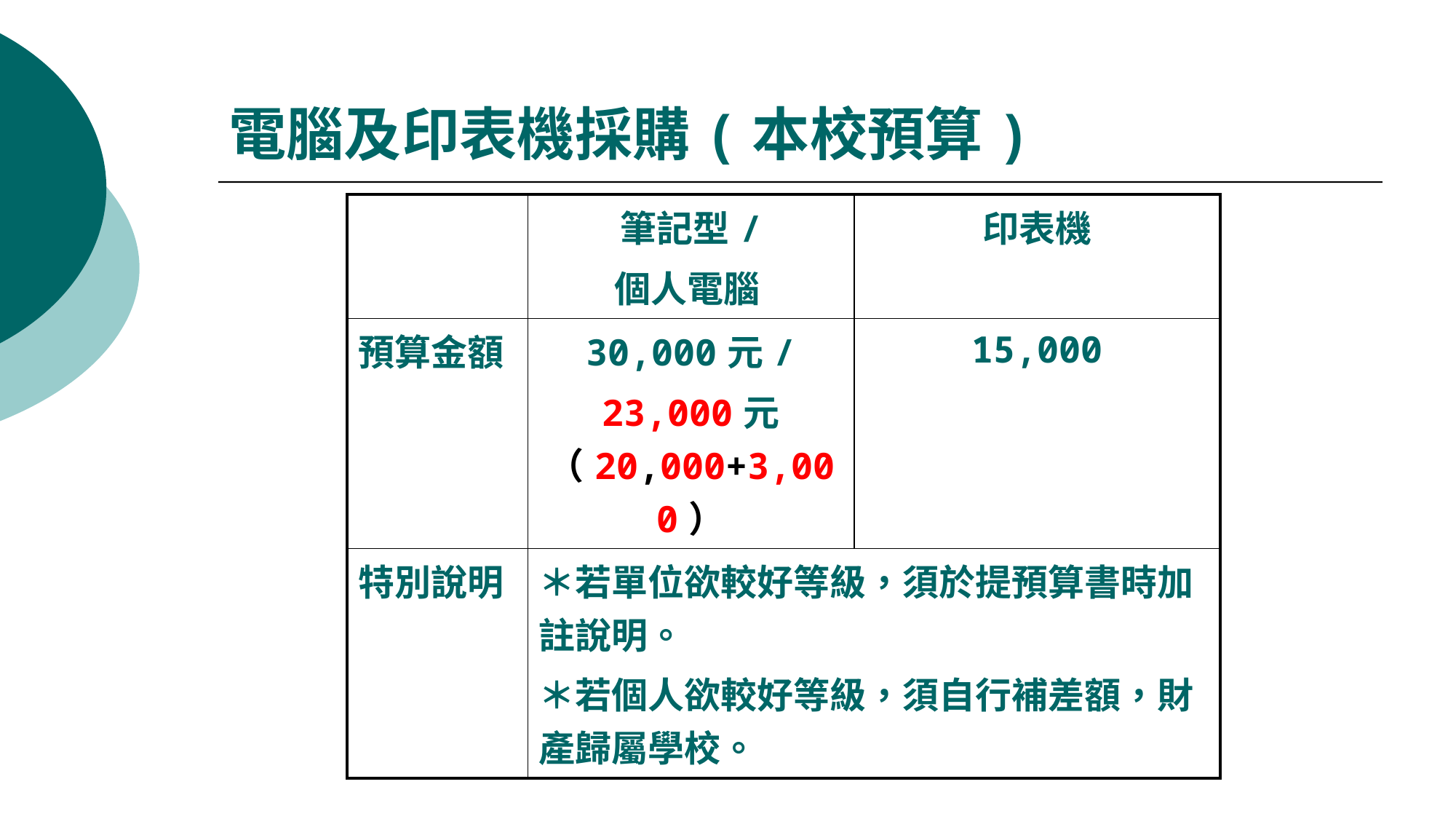

電腦及印表機採購(本校預算)
|  | 筆記型/ 個人電腦 | 印表機 |
| --- | --- | --- |
| 預算金額 | 30,000元/ 23,000元（20,000+3,000） | 15,000 |
| 特別說明 | ＊若單位欲較好等級，須於提預算書時加註說明。 ＊若個人欲較好等級，須自行補差額，財產歸屬學校。 |  |